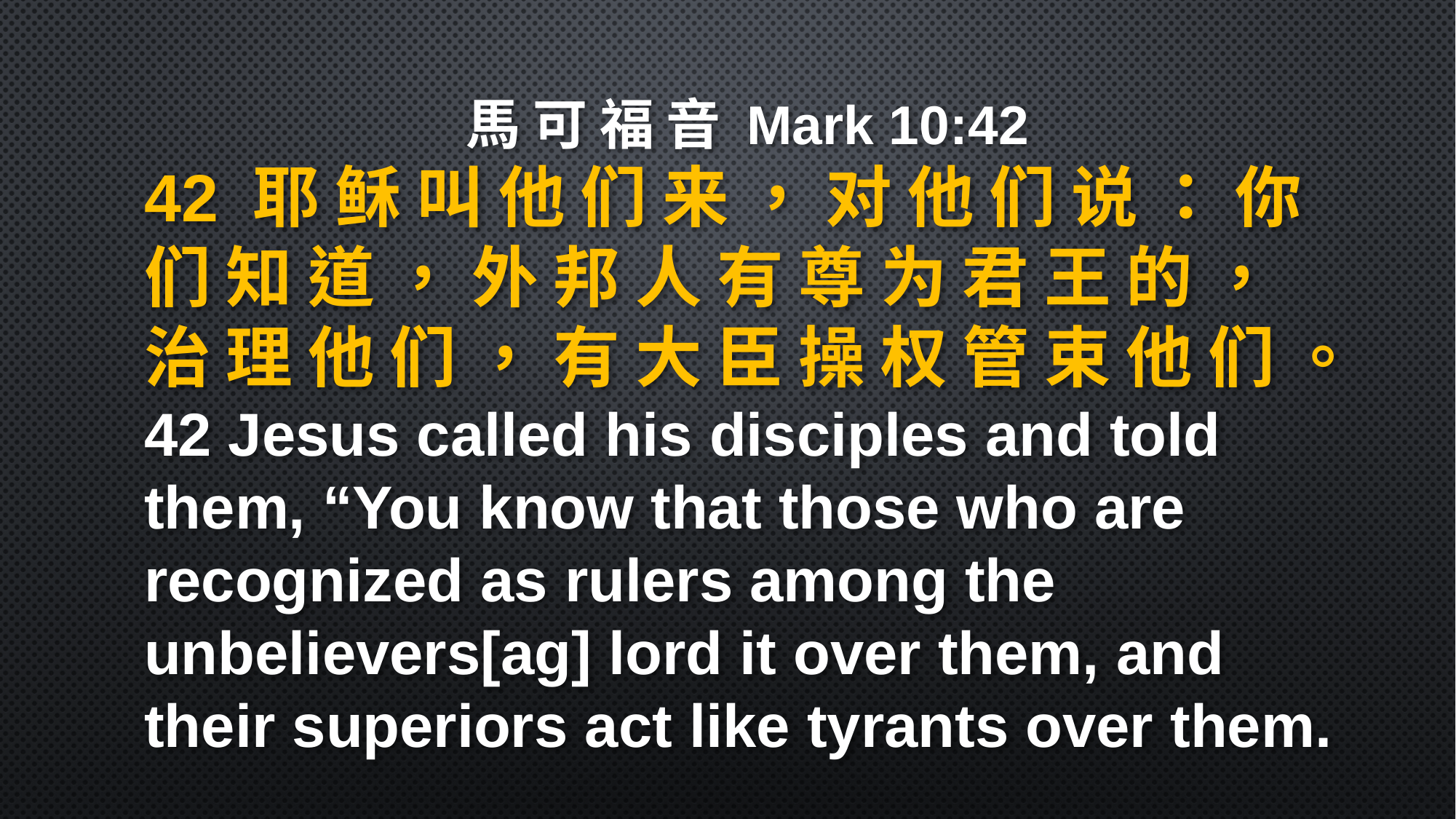

馬 可 福 音 Mark 10:42
42 耶 稣 叫 他 们 来 ， 对 他 们 说 ： 你 们 知 道 ， 外 邦 人 有 尊 为 君 王 的 ， 治 理 他 们 ， 有 大 臣 操 权 管 束 他 们 。42 Jesus called his disciples and told them, “You know that those who are recognized as rulers among the unbelievers[ag] lord it over them, and their superiors act like tyrants over them.